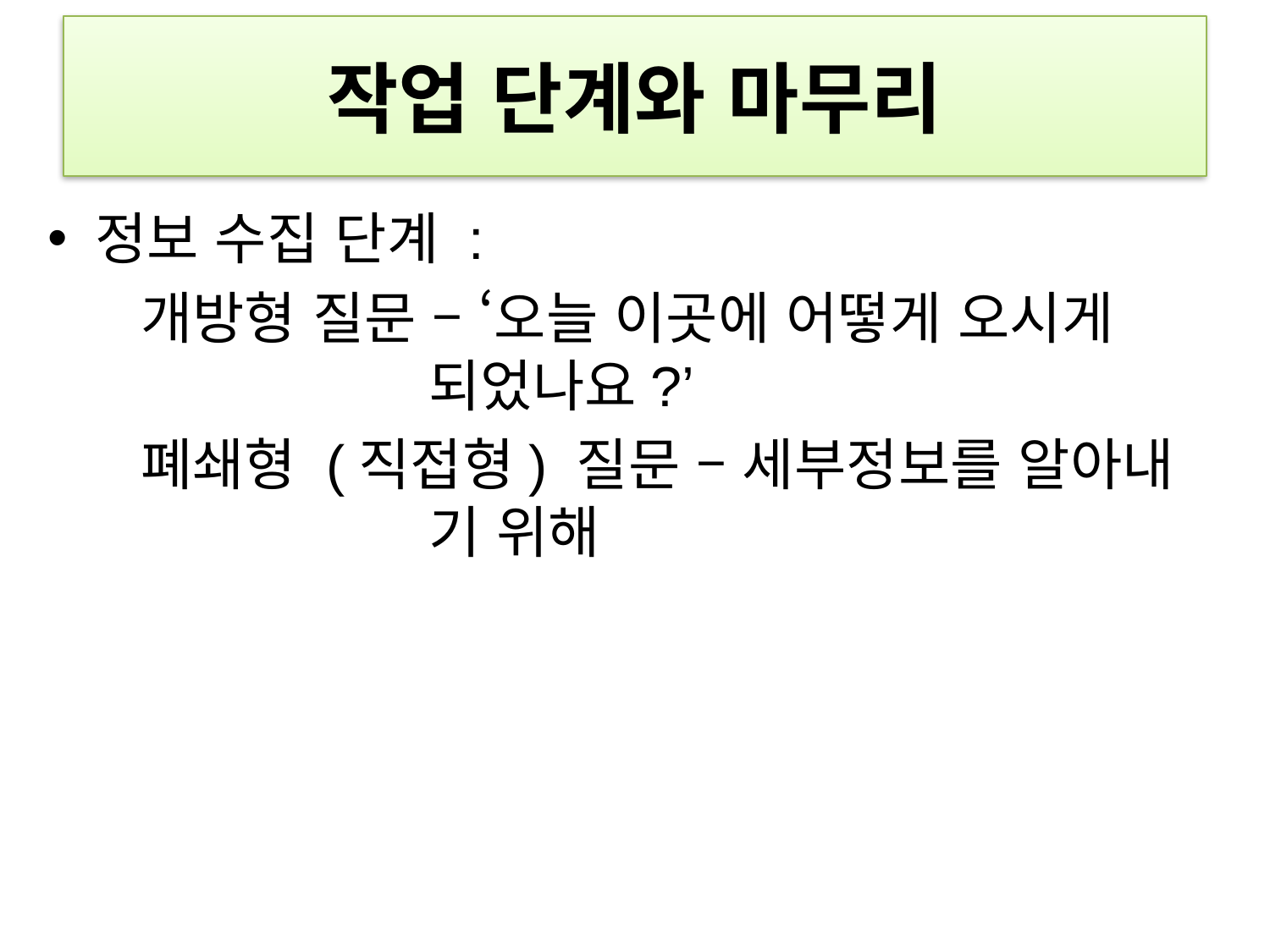

# 작업 단계와 마무리
정보 수집 단계 :
     개방형 질문 – ‘오늘 이곳에 어떻게 오시게 				되었나요?’
     폐쇄형 (직접형) 질문 – 세부정보를 알아내				기 위해